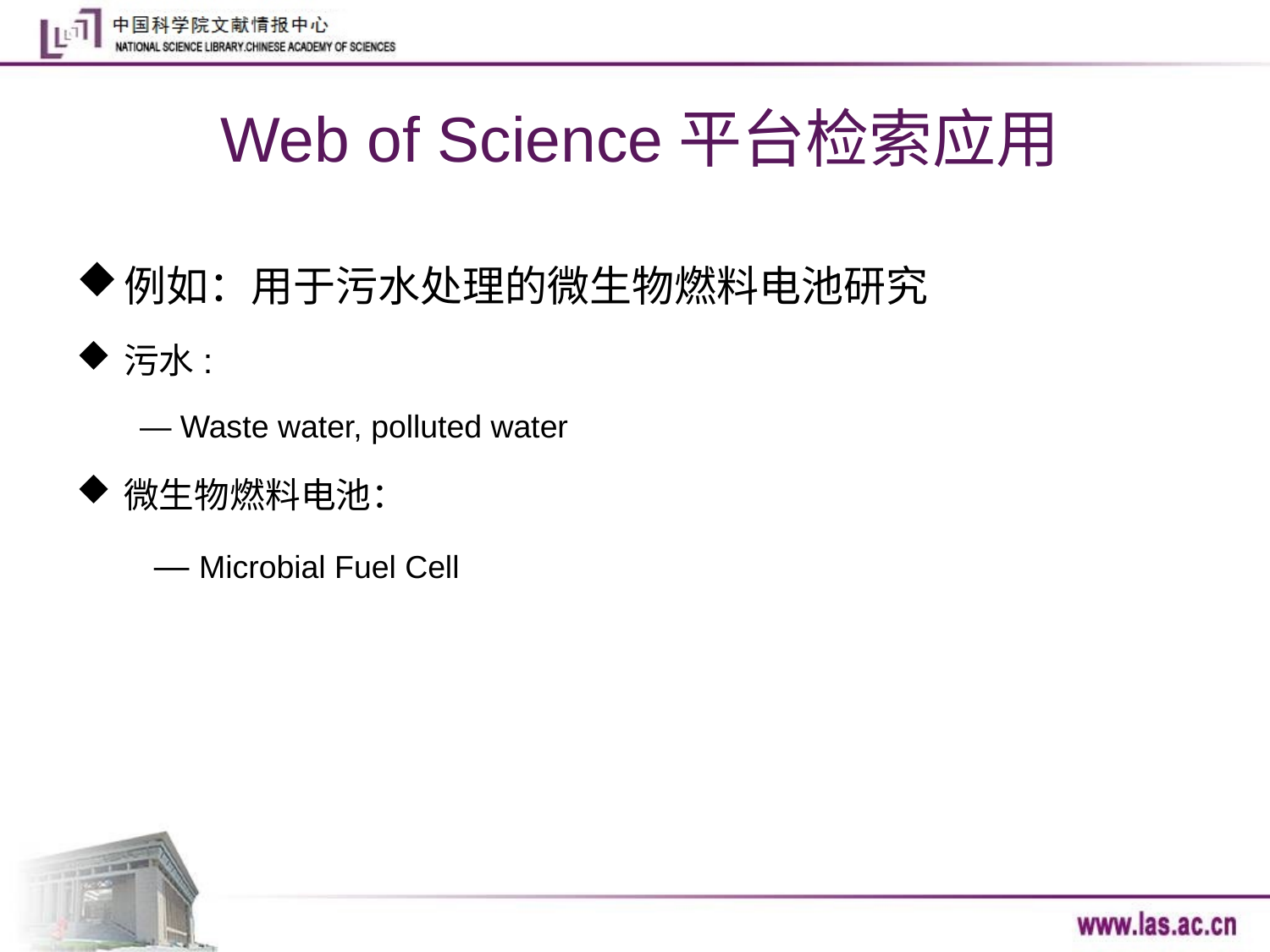

# Web of Science平台检索应用
例如：用于污水处理的微生物燃料电池研究
污水:
— Waste water, polluted water
微生物燃料电池：
        — Microbial Fuel Cell